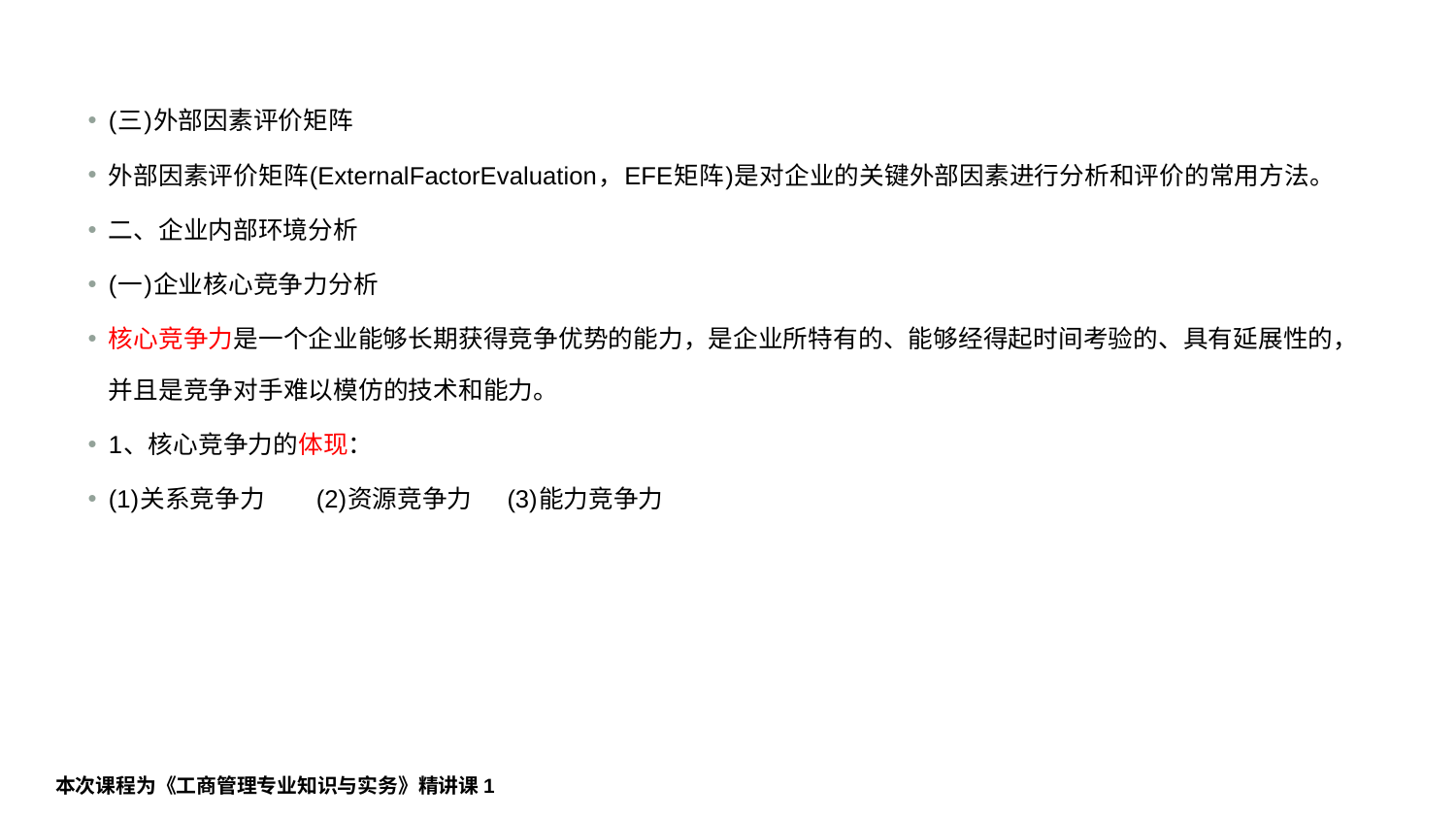

#
(三)外部因素评价矩阵
外部因素评价矩阵(ExternalFactorEvaluation，EFE矩阵)是对企业的关键外部因素进行分析和评价的常用方法。
二、企业内部环境分析
(一)企业核心竞争力分析
核心竞争力是一个企业能够长期获得竞争优势的能力，是企业所特有的、能够经得起时间考验的、具有延展性的，并且是竞争对手难以模仿的技术和能力。
1、核心竞争力的体现：
(1)关系竞争力         (2)资源竞争力      (3)能力竞争力